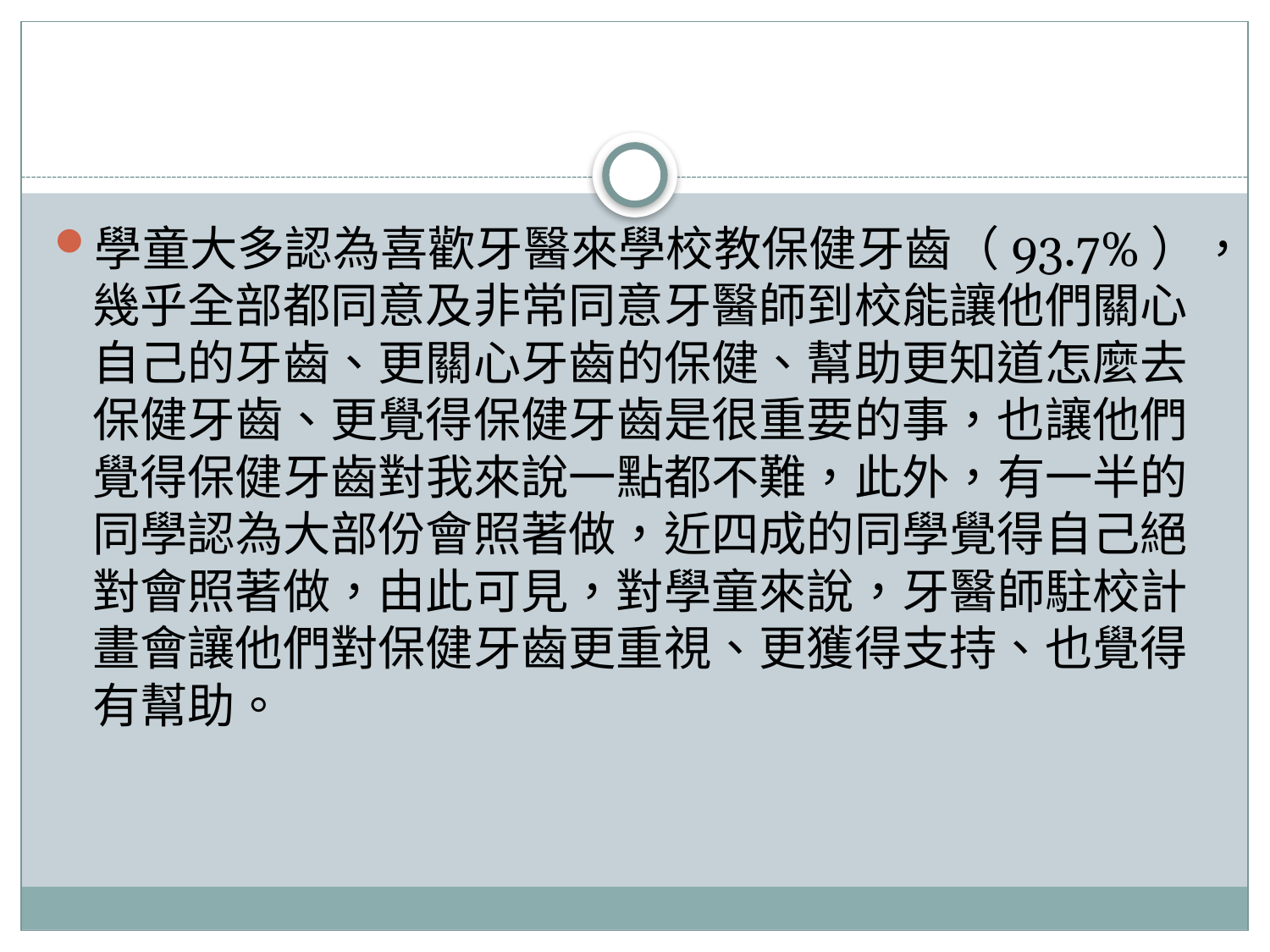

#
學童大多認為喜歡牙醫來學校教保健牙齒（93.7%），幾乎全部都同意及非常同意牙醫師到校能讓他們關心自己的牙齒、更關心牙齒的保健、幫助更知道怎麼去保健牙齒、更覺得保健牙齒是很重要的事，也讓他們覺得保健牙齒對我來說一點都不難，此外，有一半的同學認為大部份會照著做，近四成的同學覺得自己絕對會照著做，由此可見，對學童來說，牙醫師駐校計畫會讓他們對保健牙齒更重視、更獲得支持、也覺得有幫助。